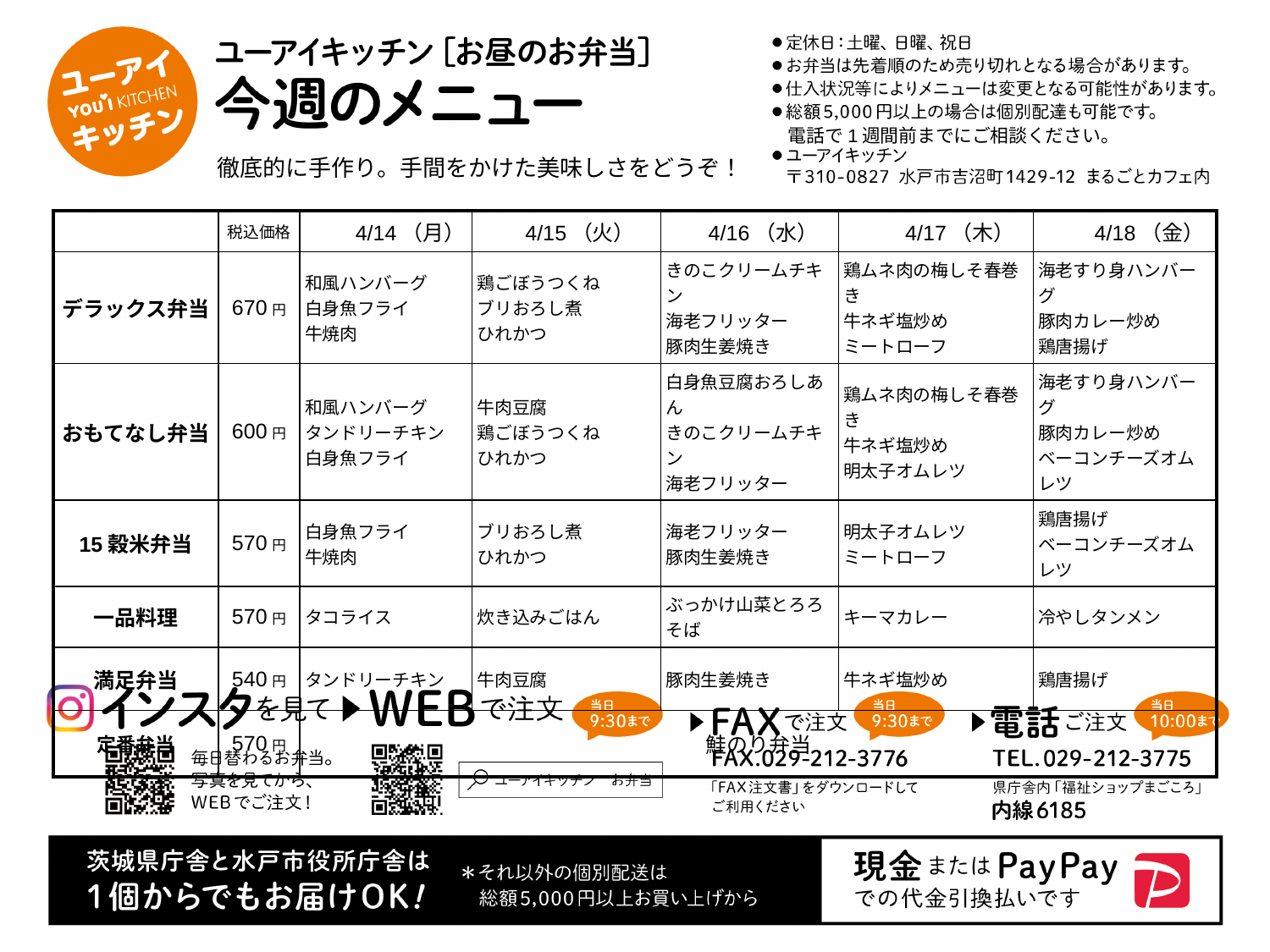

電話で1週間前までにご相談ください。

徹底的に手作り。手間をかけた美味しさをどうぞ！
|  | 税込価格 | 4/14（月） | 4/15（火） | 4/16（水） | 4/17（木） | 4/18（金） |
| --- | --- | --- | --- | --- | --- | --- |
| デラックス弁当 | 670円 | 和風ハンバーグ 白身魚フライ 牛焼肉 | 鶏ごぼうつくね ブリおろし煮 ひれかつ | きのこクリームチキン 海老フリッター 豚肉生姜焼き | 鶏ムネ肉の梅しそ春巻き 牛ネギ塩炒め ミートローフ | 海老すり身ハンバーグ 豚肉カレー炒め 鶏唐揚げ |
| おもてなし弁当 | 600円 | 和風ハンバーグ タンドリーチキン 白身魚フライ | 牛肉豆腐 鶏ごぼうつくね ひれかつ | 白身魚豆腐おろしあん きのこクリームチキン 海老フリッター | 鶏ムネ肉の梅しそ春巻き 牛ネギ塩炒め 明太子オムレツ | 海老すり身ハンバーグ 豚肉カレー炒め ベーコンチーズオムレツ |
| 15穀米弁当 | 570円 | 白身魚フライ 牛焼肉 | ブリおろし煮 ひれかつ | 海老フリッター 豚肉生姜焼き | 明太子オムレツ ミートローフ | 鶏唐揚げ ベーコンチーズオムレツ |
| 一品料理 | 570円 | タコライス | 炊き込みごはん | ぶっかけ山菜とろろそば | キーマカレー | 冷やしタンメン |
| 満足弁当 | 540円 | タンドリーチキン | 牛肉豆腐 | 豚肉生姜焼き | 牛ネギ塩炒め | 鶏唐揚げ |
| 定番弁当 | 570円 | 鮭のり弁当 |  |  |  |  |